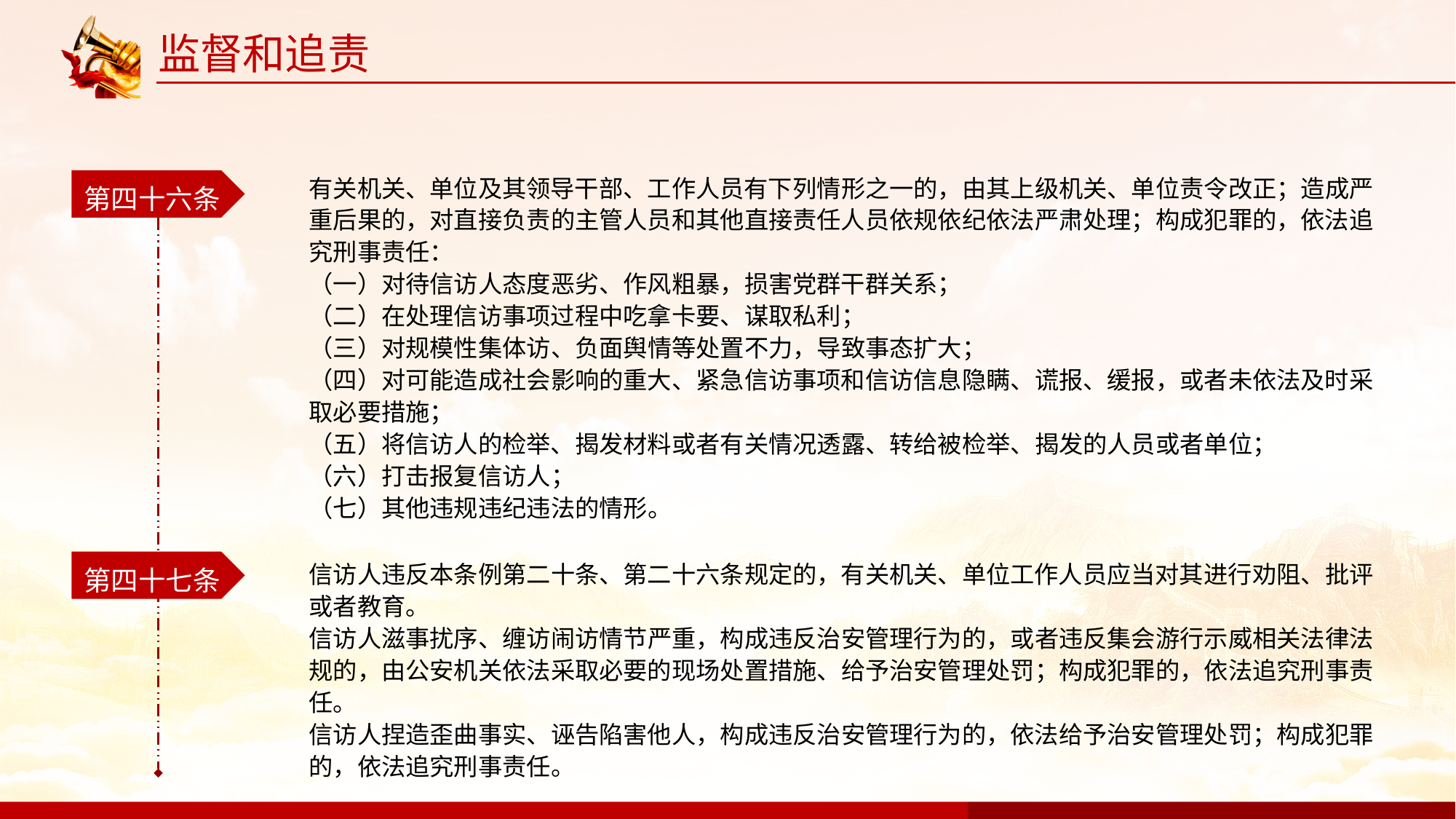

监督和追责
第四十六条

有关机关、单位及其领导干部、工作人员有下列情形之一的，由其上级机关、单位责令改正；造成严重后果的，对直接负责的主管人员和其他直接责任人员依规依纪依法严肃处理；构成犯罪的，依法追究刑事责任：
（一）对待信访人态度恶劣、作风粗暴，损害党群干群关系；
（二）在处理信访事项过程中吃拿卡要、谋取私利；
（三）对规模性集体访、负面舆情等处置不力，导致事态扩大；
（四）对可能造成社会影响的重大、紧急信访事项和信访信息隐瞒、谎报、缓报，或者未依法及时采取必要措施；
（五）将信访人的检举、揭发材料或者有关情况透露、转给被检举、揭发的人员或者单位；
（六）打击报复信访人；
（七）其他违规违纪违法的情形。

第四十七条

信访人违反本条例第二十条、第二十六条规定的，有关机关、单位工作人员应当对其进行劝阻、批评或者教育。
信访人滋事扰序、缠访闹访情节严重，构成违反治安管理行为的，或者违反集会游行示威相关法律法规的，由公安机关依法采取必要的现场处置措施、给予治安管理处罚；构成犯罪的，依法追究刑事责任。
信访人捏造歪曲事实、诬告陷害他人，构成违反治安管理行为的，依法给予治安管理处罚；构成犯罪的，依法追究刑事责任。